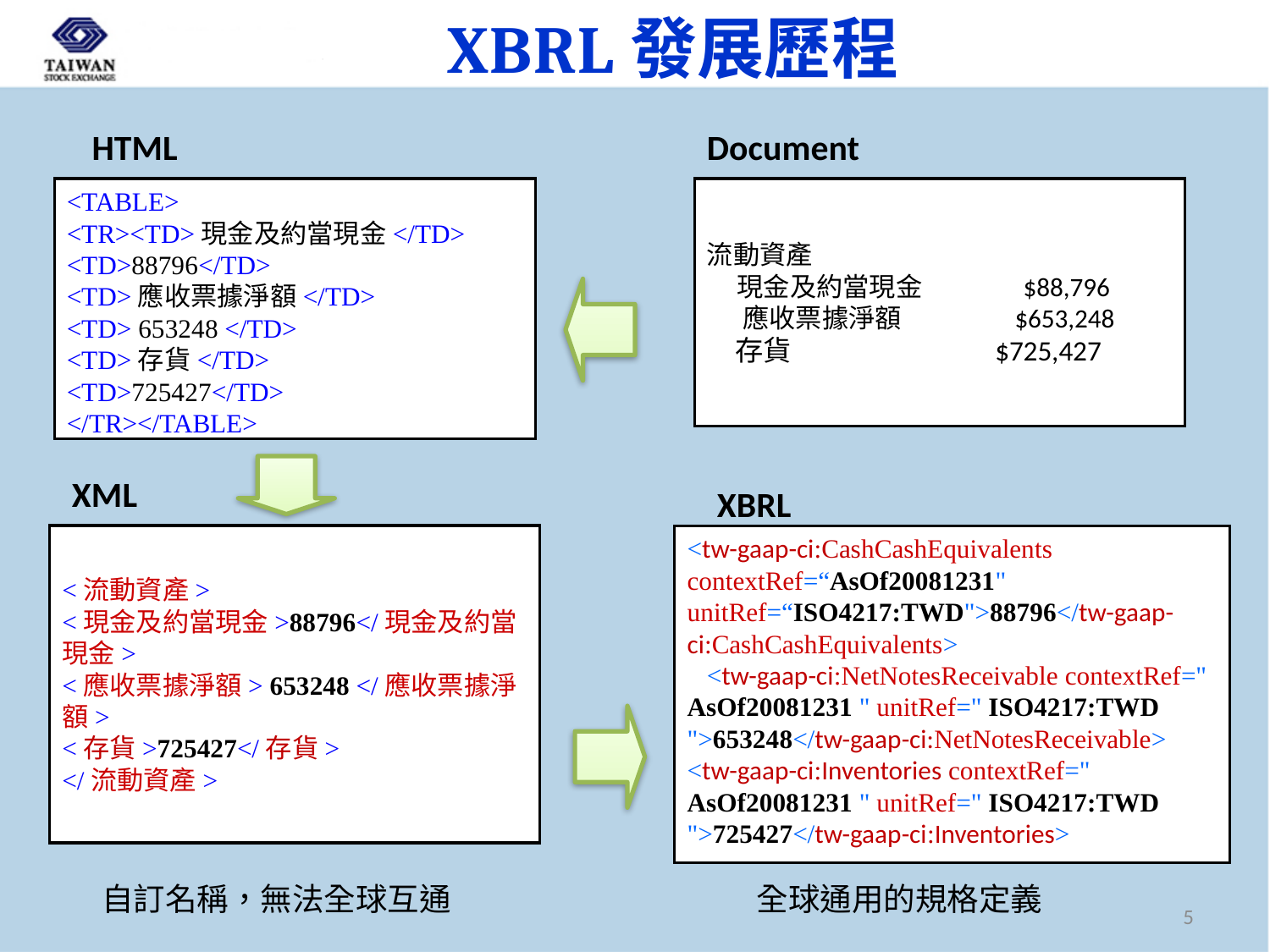

XBRL發展歷程
HTML
Document
<TABLE>
<TR><TD>現金及約當現金</TD>
<TD>88796</TD>
<TD>應收票據淨額</TD>
<TD> 653248 </TD>
<TD>存貨</TD>
<TD>725427</TD>
</TR></TABLE>
流動資產
    現金及約當現金                $88,796
     應收票據淨額                  $653,248
　存貨                               $725,427

XML
XBRL
<流動資產>
<現金及約當現金>88796</現金及約當現金>
<應收票據淨額> 653248 </應收票據淨額>
<存貨>725427</存貨>
</流動資產>
<tw-gaap-ci:CashCashEquivalents contextRef=“AsOf20081231" unitRef=“ISO4217:TWD">88796</tw-gaap-ci:CashCashEquivalents>
   <tw-gaap-ci:NetNotesReceivable contextRef=" AsOf20081231 " unitRef=" ISO4217:TWD ">653248</tw-gaap-ci:NetNotesReceivable>
<tw-gaap-ci:Inventories contextRef=" AsOf20081231 " unitRef=" ISO4217:TWD ">725427</tw-gaap-ci:Inventories>

自訂名稱，無法全球互通
全球通用的規格定義
5